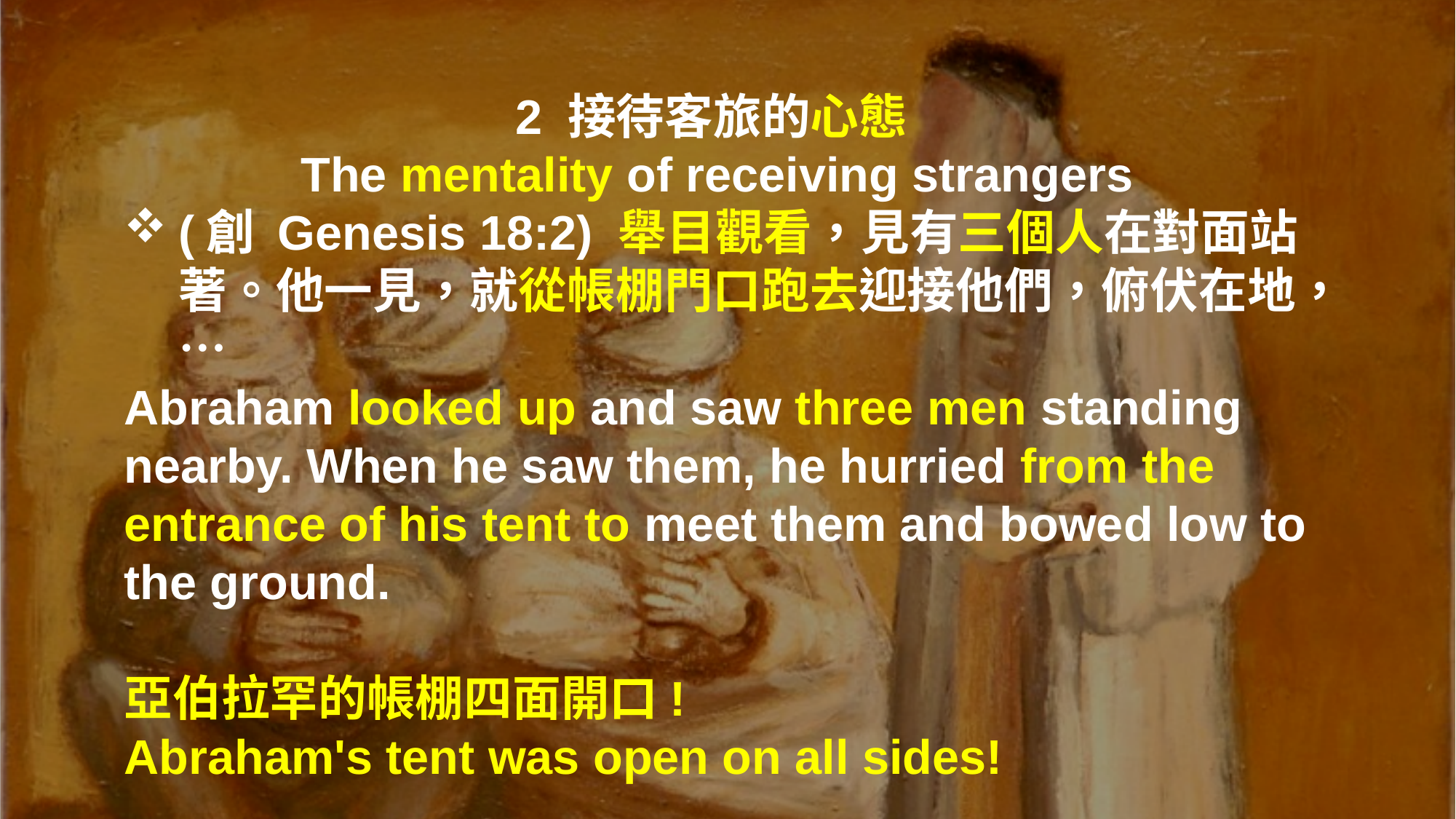

2 接待客旅的心態
The mentality of receiving strangers
(創 Genesis 18:2) 舉目觀看，見有三個人在對面站著。他一見，就從帳棚門口跑去迎接他們，俯伏在地，…
Abraham looked up and saw three men standing nearby. When he saw them, he hurried from the entrance of his tent to meet them and bowed low to the ground.

亞伯拉罕的帳棚四面開口!
Abraham's tent was open on all sides!